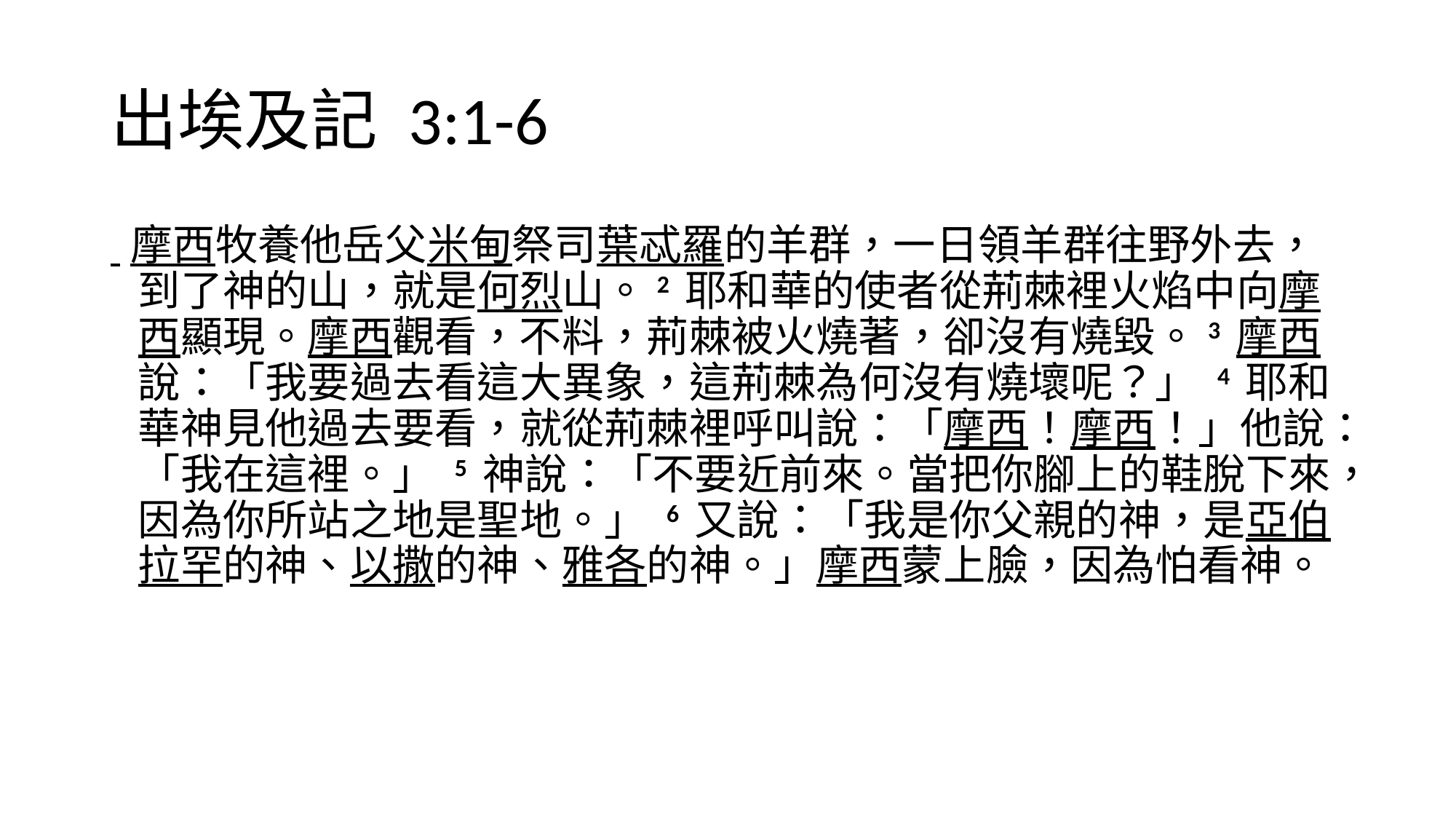

# 出埃及記 3:1-6
 摩西牧養他岳父米甸祭司葉忒羅的羊群，一日領羊群往野外去，到了神的山，就是何烈山。2 耶和華的使者從荊棘裡火焰中向摩西顯現。摩西觀看，不料，荊棘被火燒著，卻沒有燒毀。3 摩西說：「我要過去看這大異象，這荊棘為何沒有燒壞呢？」 4 耶和華神見他過去要看，就從荊棘裡呼叫說：「摩西！摩西！」他說：「我在這裡。」 5 神說：「不要近前來。當把你腳上的鞋脫下來，因為你所站之地是聖地。」 6 又說：「我是你父親的神，是亞伯拉罕的神、以撒的神、雅各的神。」摩西蒙上臉，因為怕看神。